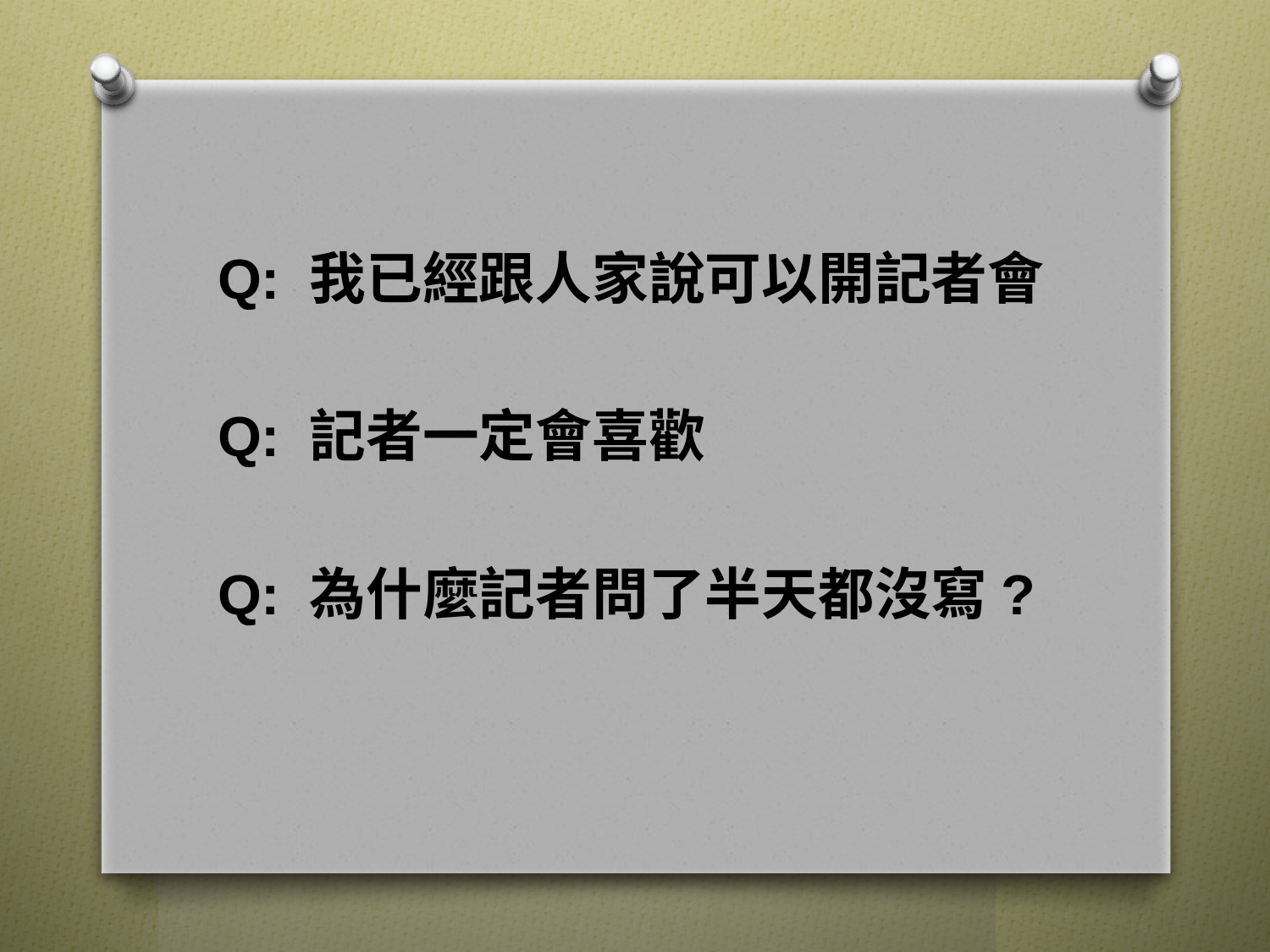

Q: 我已經跟人家說可以開記者會

Q: 記者一定會喜歡

Q: 為什麼記者問了半天都沒寫?